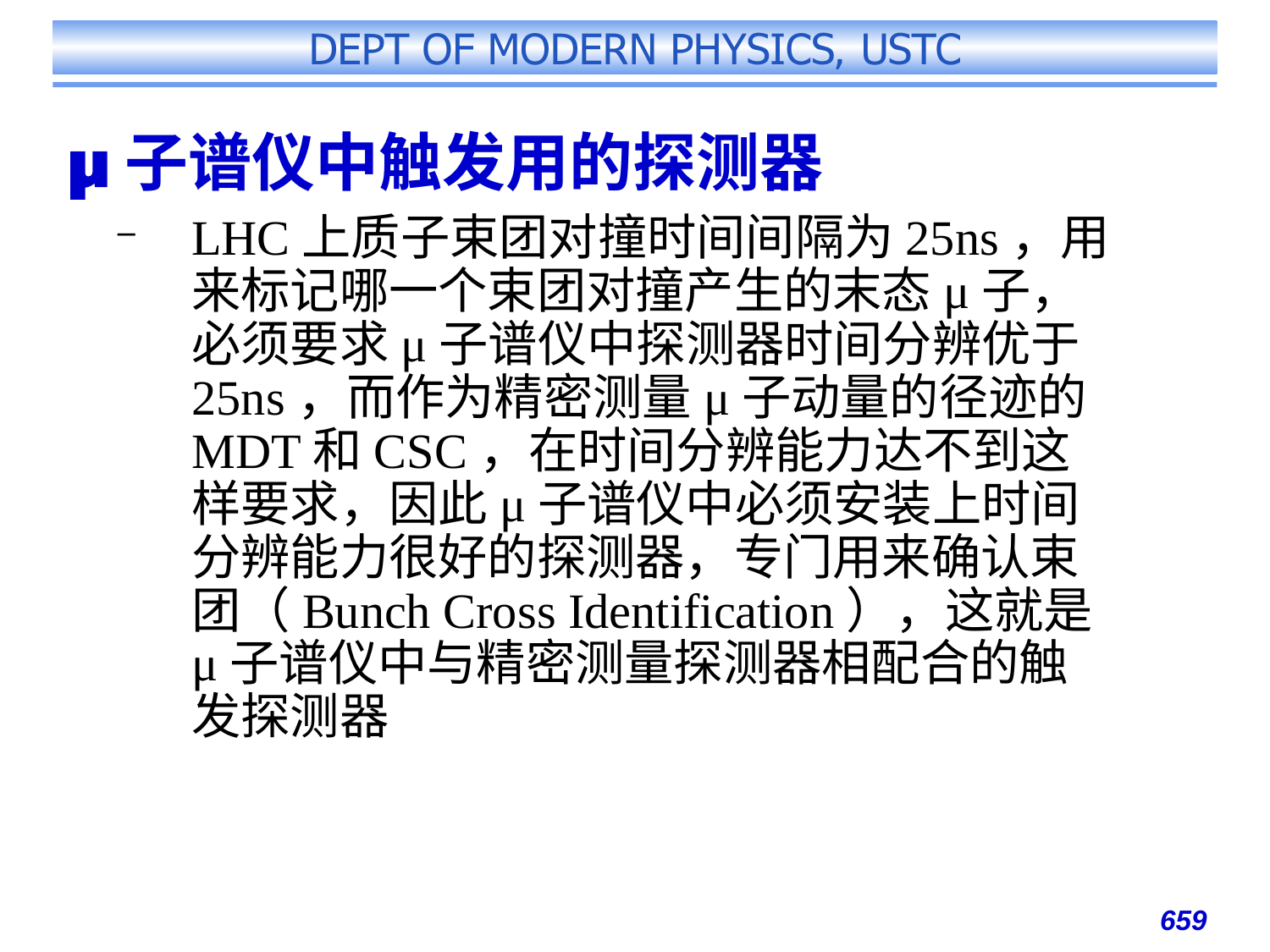

# μ子谱仪中触发用的探测器
LHC上质子束团对撞时间间隔为25ns，用来标记哪一个束团对撞产生的末态μ子，必须要求μ子谱仪中探测器时间分辨优于25ns，而作为精密测量μ子动量的径迹的MDT和CSC，在时间分辨能力达不到这样要求，因此μ子谱仪中必须安装上时间分辨能力很好的探测器，专门用来确认束团（Bunch Cross Identification），这就是μ子谱仪中与精密测量探测器相配合的触发探测器
659